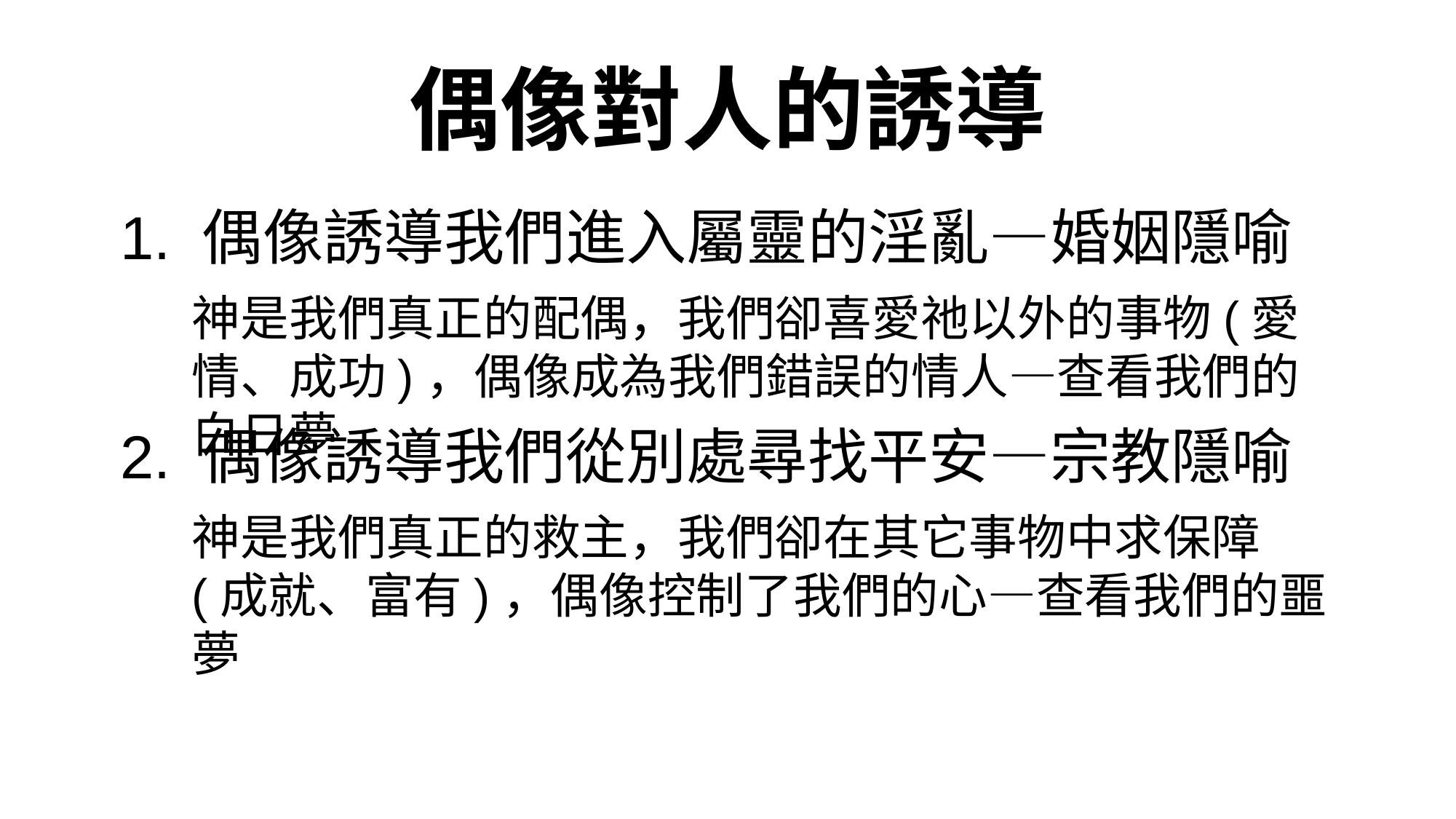

偶像對人的誘導
1. 偶像誘導我們進入屬靈的淫亂—婚姻隱喻
神是我們真正的配偶，我們卻喜愛祂以外的事物(愛情、成功)，偶像成為我們錯誤的情人—查看我們的白日夢
2. 偶像誘導我們從別處尋找平安—宗教隱喻
神是我們真正的救主，我們卻在其它事物中求保障(成就、富有)，偶像控制了我們的心—查看我們的噩夢